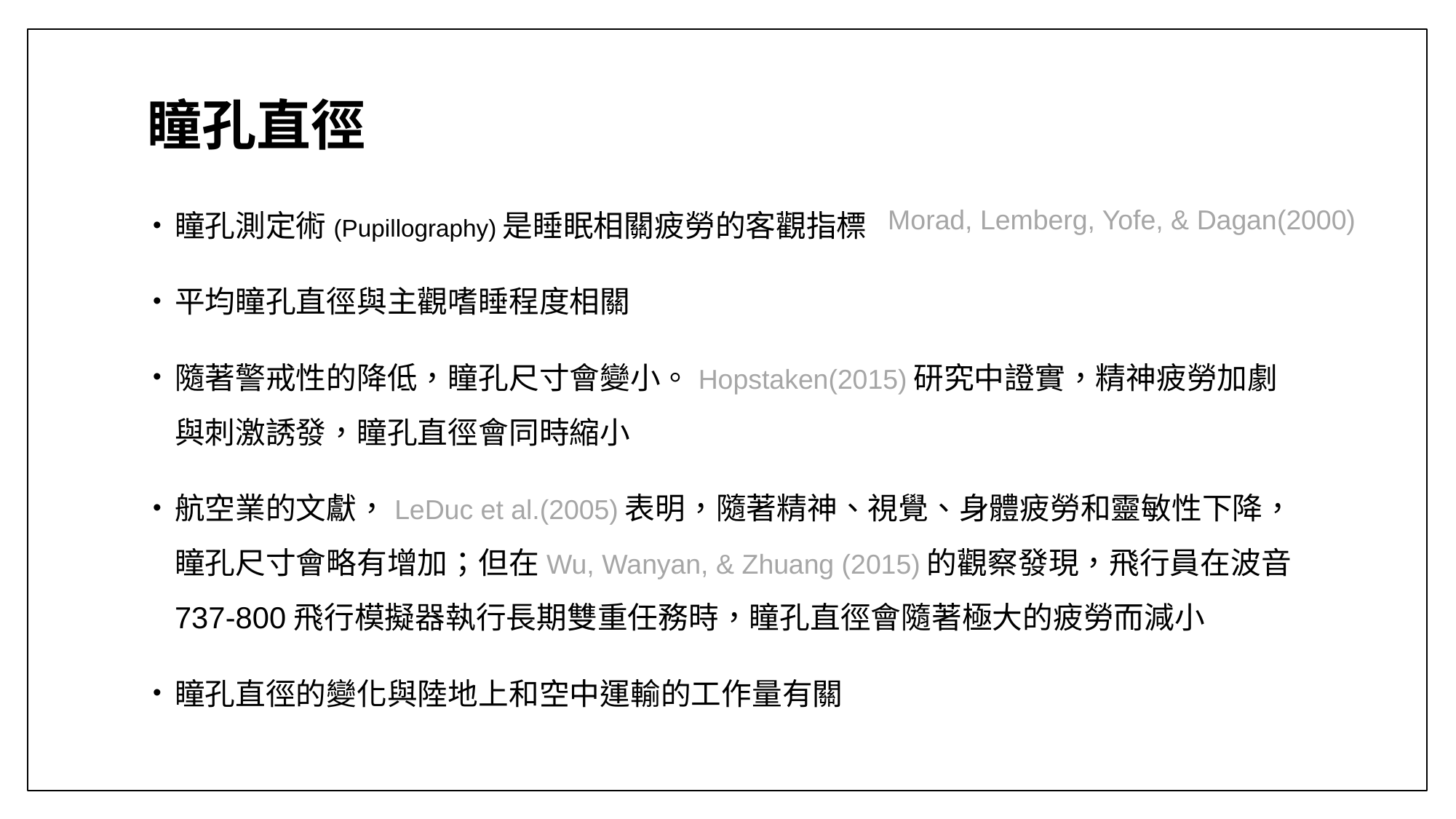

# 瞳孔直徑
瞳孔測定術(Pupillography)是睡眠相關疲勞的客觀指標
平均瞳孔直徑與主觀嗜睡程度相關
隨著警戒性的降低，瞳孔尺寸會變小。Hopstaken(2015)研究中證實，精神疲勞加劇與刺激誘發，瞳孔直徑會同時縮小
航空業的文獻，LeDuc et al.(2005)表明，隨著精神、視覺、身體疲勞和靈敏性下降，瞳孔尺寸會略有增加；但在Wu, Wanyan, & Zhuang (2015)的觀察發現，飛行員在波音737-800飛行模擬器執行長期雙重任務時，瞳孔直徑會隨著極大的疲勞而減小
瞳孔直徑的變化與陸地上和空中運輸的工作量有關

Morad, Lemberg, Yofe, & Dagan(2000)